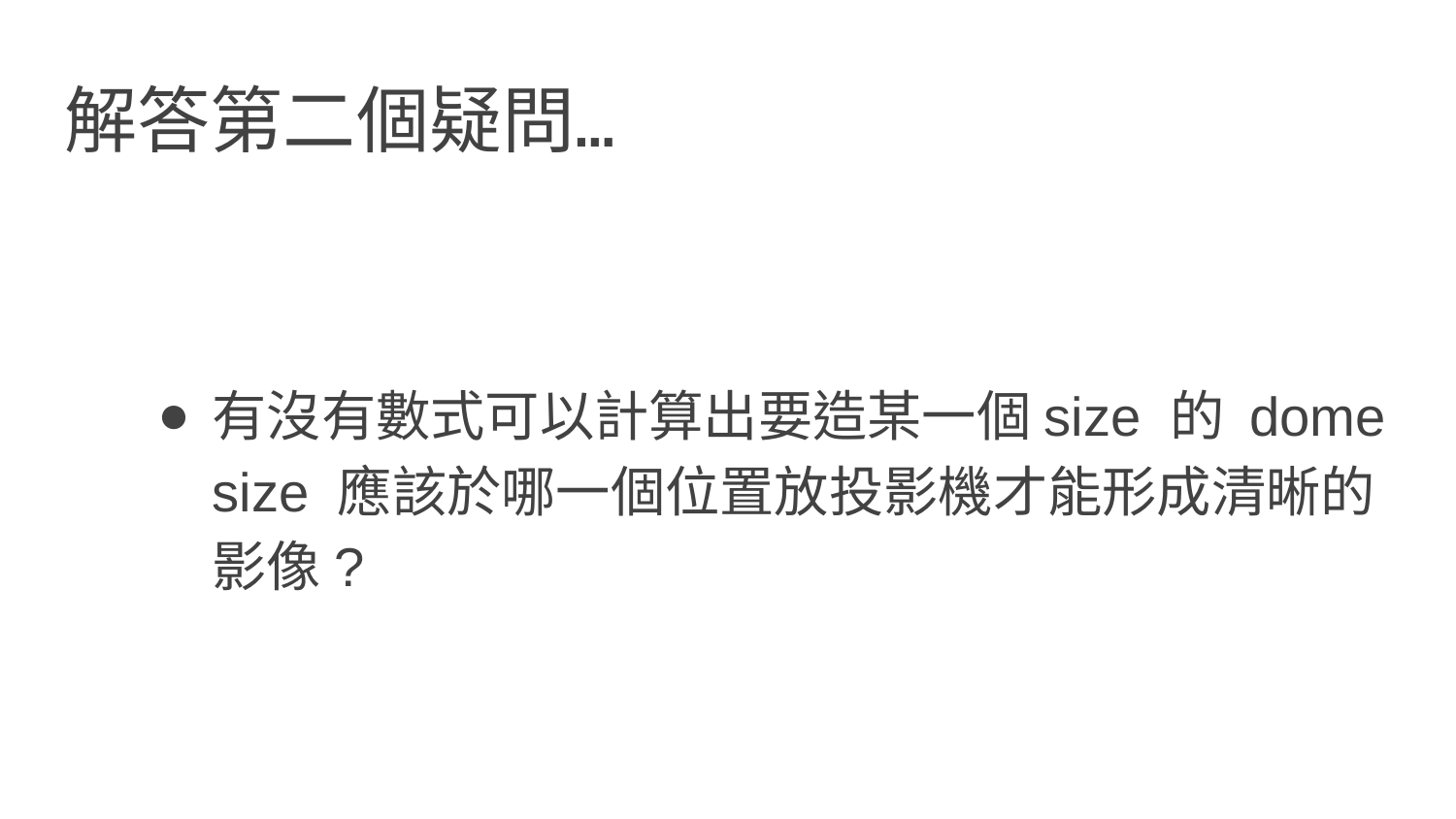

# 解答第二個疑問…

有沒有數式可以計算出要造某一個size 的 dome size 應該於哪一個位置放投影機才能形成清晰的影像?